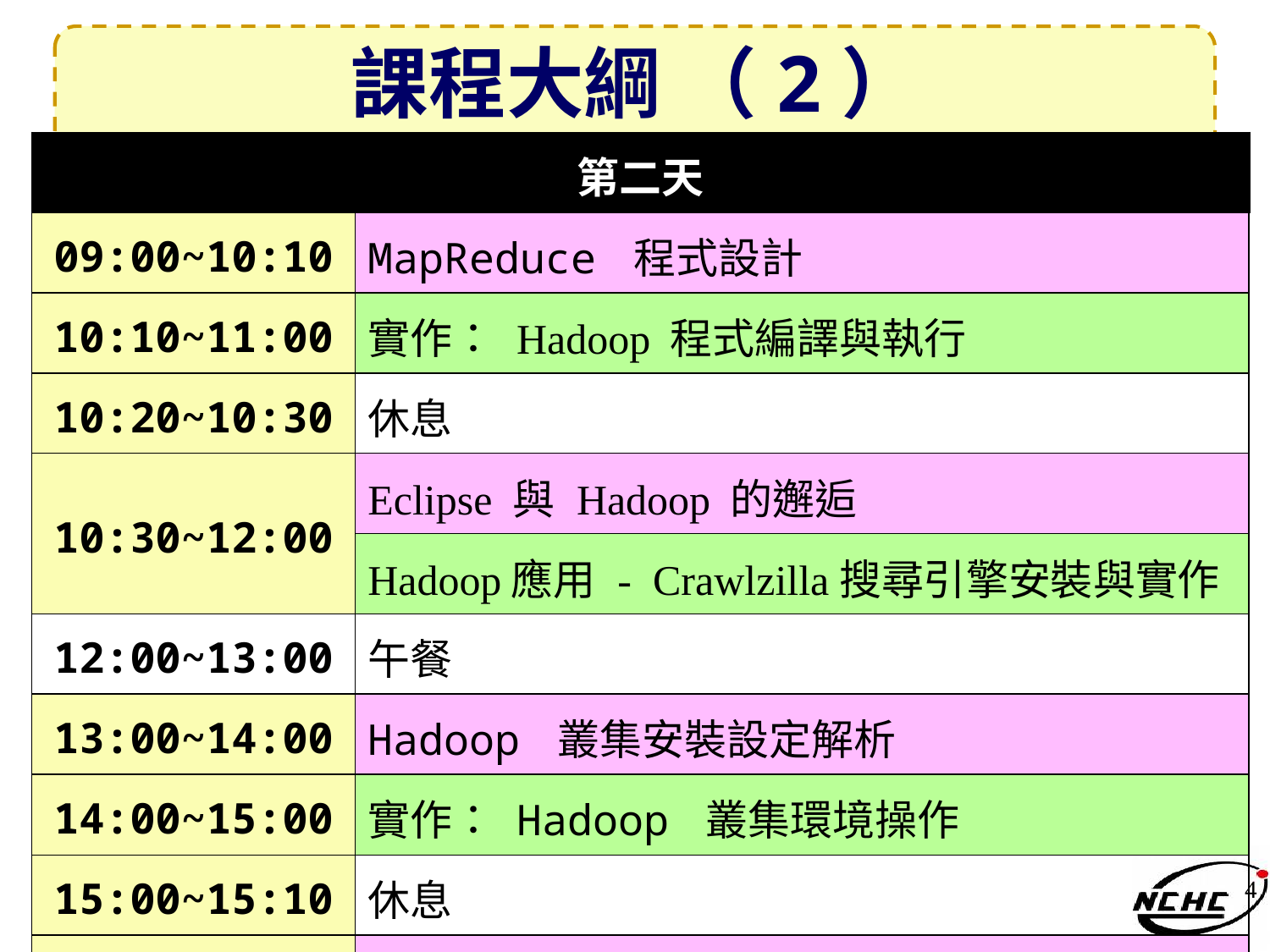

# 課程大綱 （2）
| 第二天 |  |
| --- | --- |
| 09:00~10:10 | MapReduce 程式設計 |
| 10:10~11:00 | 實作： Hadoop 程式編譯與執行 |
| 10:20~10:30 | 休息 |
| 10:30~12:00 | Eclipse 與 Hadoop 的邂逅 |
|  | Hadoop應用 - Crawlzilla搜尋引擎安裝與實作 |
| 12:00~13:00 | 午餐 |
| 13:00~14:00 | Hadoop 叢集安裝設定解析 |
| 14:00~15:00 | 實作： Hadoop 叢集環境操作 |
| 15:00~15:10 | 休息 |
| 15:10~16:00 | Hadoop\_DRBL快速佈屬 |
| 16:00~16:30 | 實作：DRBL 快速佈屬 Hdoop 叢集 |
4